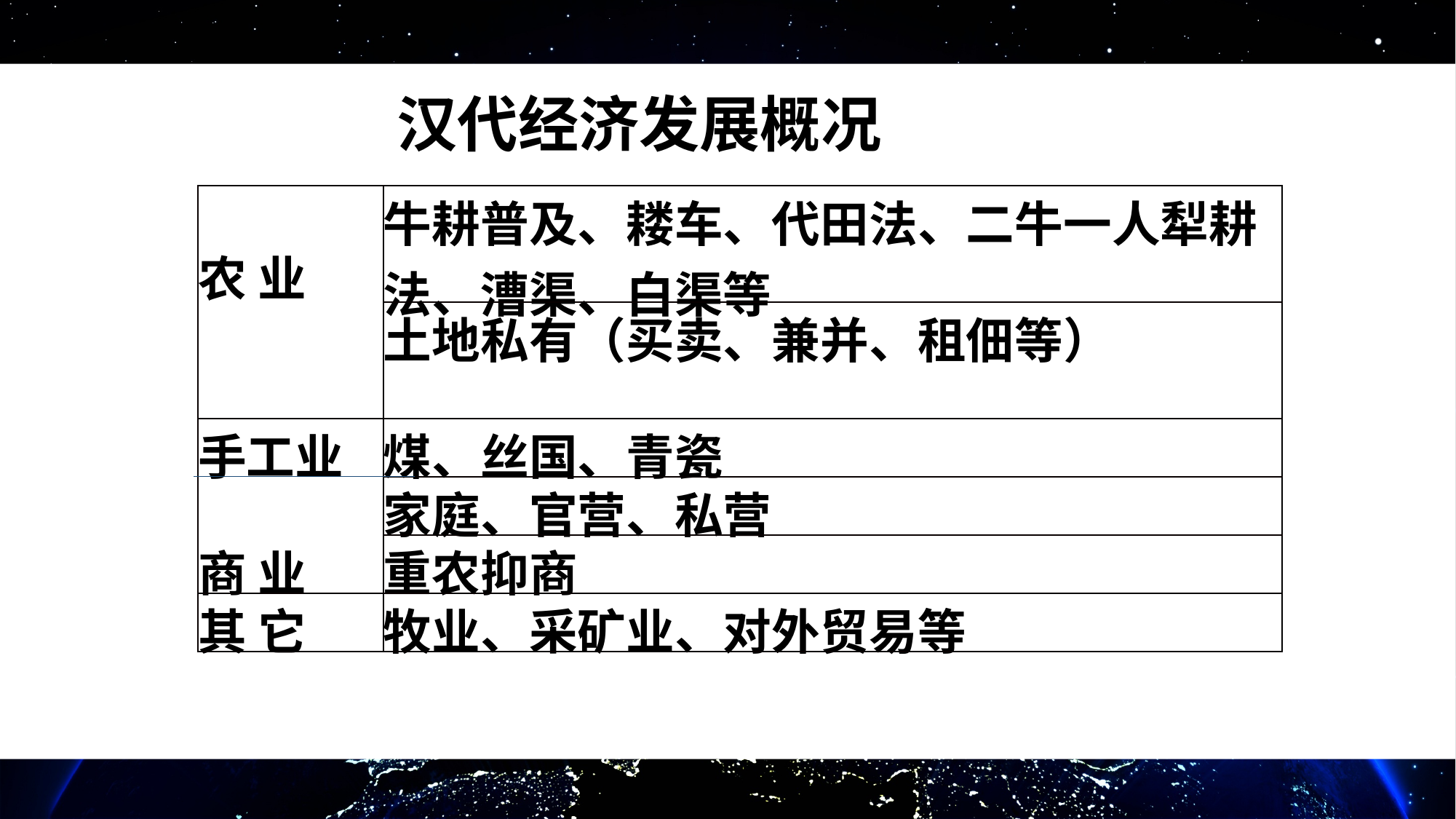

汉代经济发展概况
| 农 业 | 牛耕普及、耧车、代田法、二牛一人犁耕法、漕渠、白渠等 |
| --- | --- |
|  | 土地私有（买卖、兼并、租佃等） |
| 手工业 | 煤、丝国、青瓷 |
|  | 家庭、官营、私营 |
| 商 业 | 重农抑商 |
| 其 它 | 牧业、采矿业、对外贸易等 |